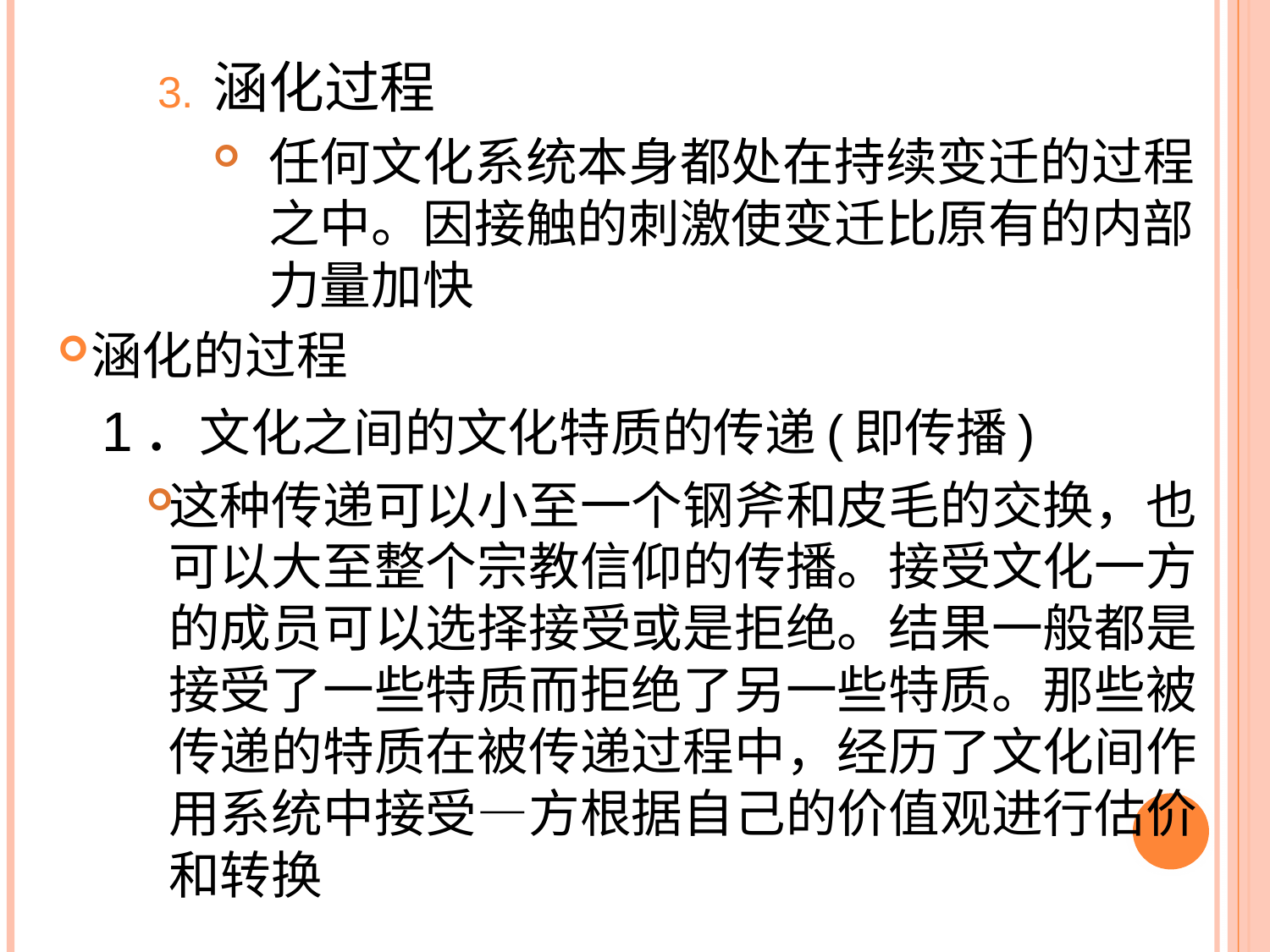

涵化过程
任何文化系统本身都处在持续变迁的过程之中。因接触的刺激使变迁比原有的内部力量加快
涵化的过程
1．文化之间的文化特质的传递(即传播)
这种传递可以小至一个钢斧和皮毛的交换，也可以大至整个宗教信仰的传播。接受文化一方的成员可以选择接受或是拒绝。结果一般都是接受了一些特质而拒绝了另一些特质。那些被传递的特质在被传递过程中，经历了文化间作用系统中接受—方根据自己的价值观进行估价和转换